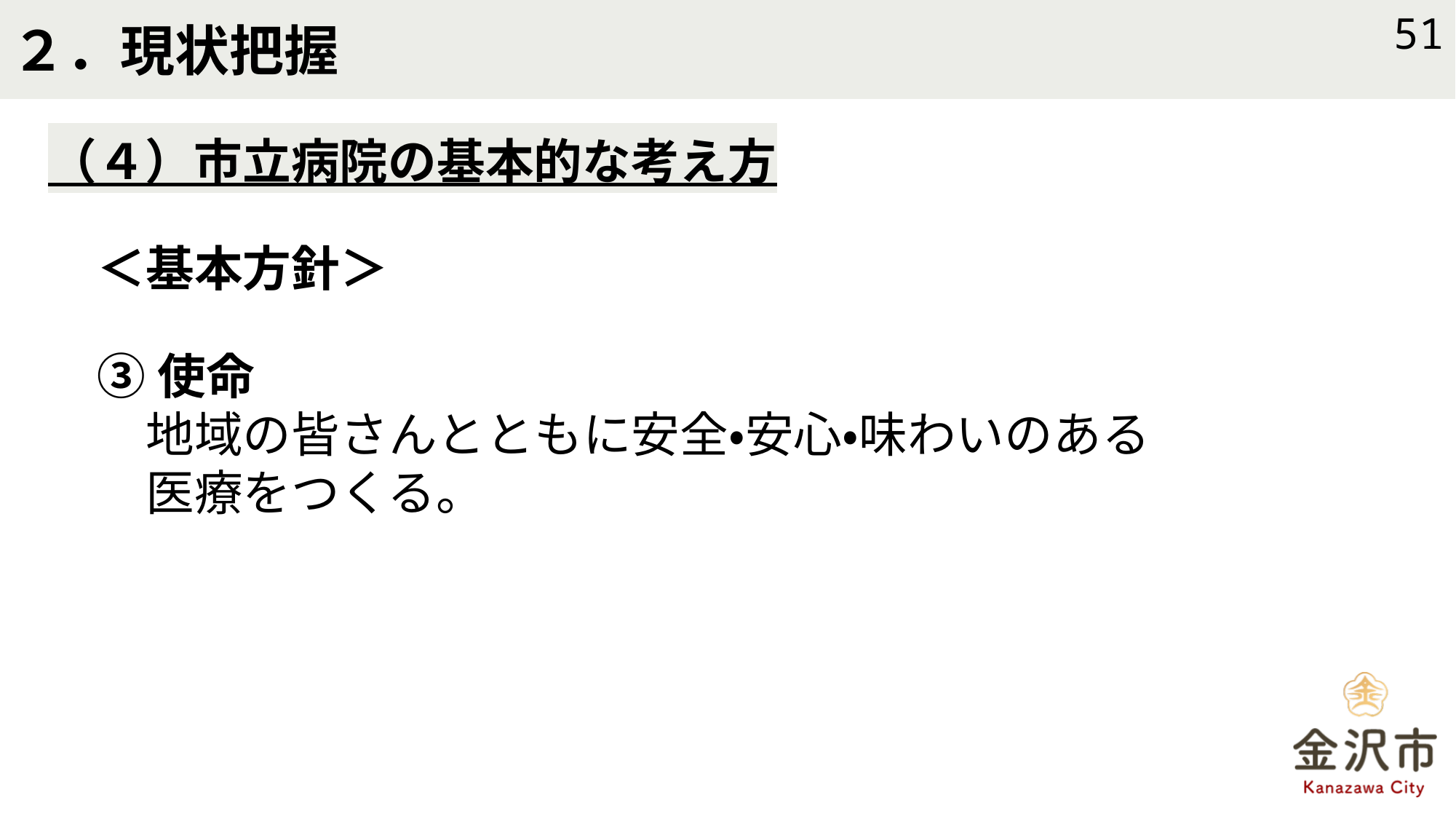

# ２．現状把握
51
（４）市立病院の基本的な考え方
＜基本方針＞
③使命
　地域の皆さんとともに安全・安心・味わいのある
　医療をつくる。